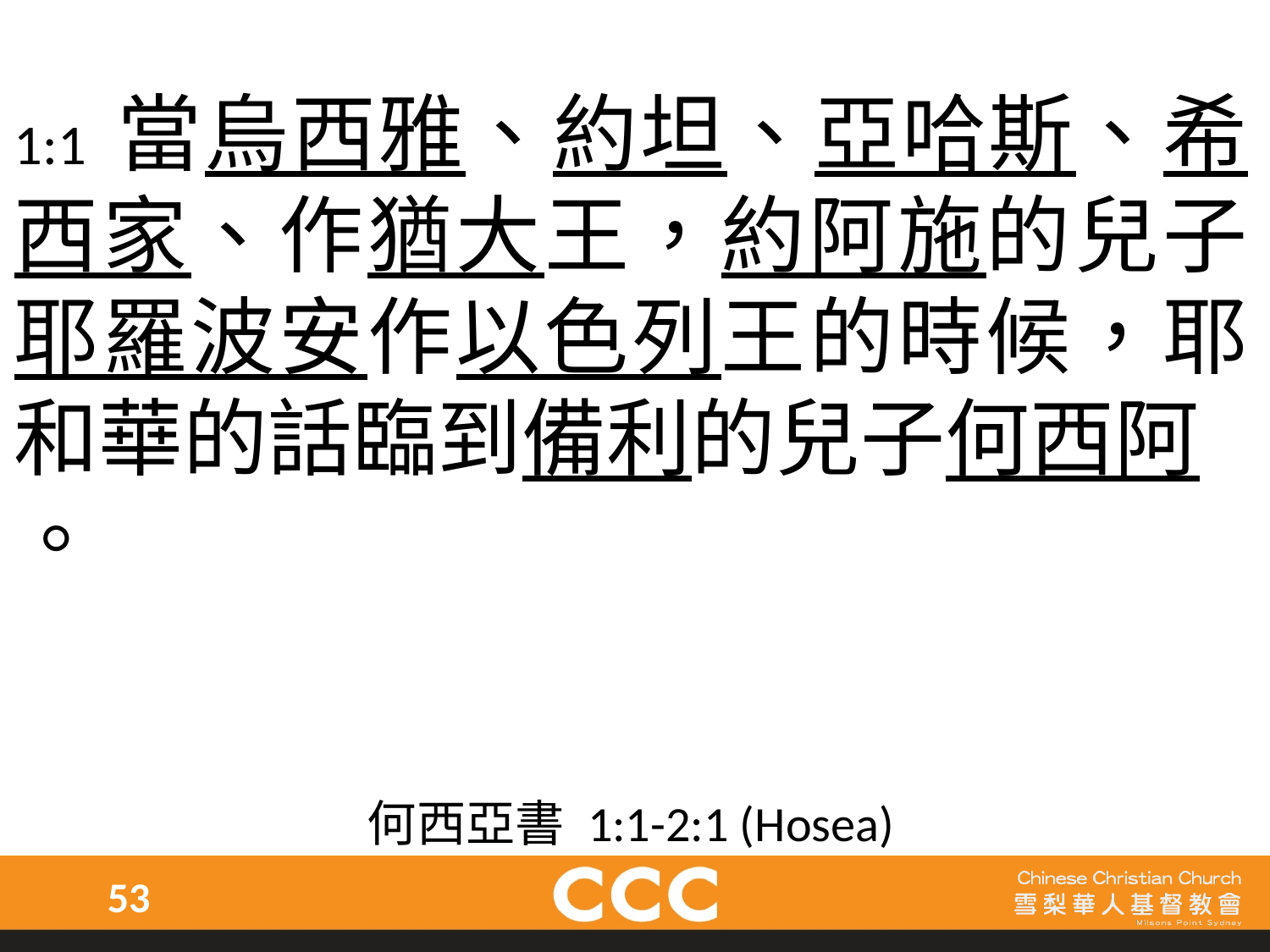

1:1 當烏西雅、約坦、亞哈斯、希西家、作猶大王，約阿施的兒子耶羅波安作以色列王的時候，耶和華的話臨到備利的兒子何西阿
。
何西亞書 1:1-2:1 (Hosea)
53